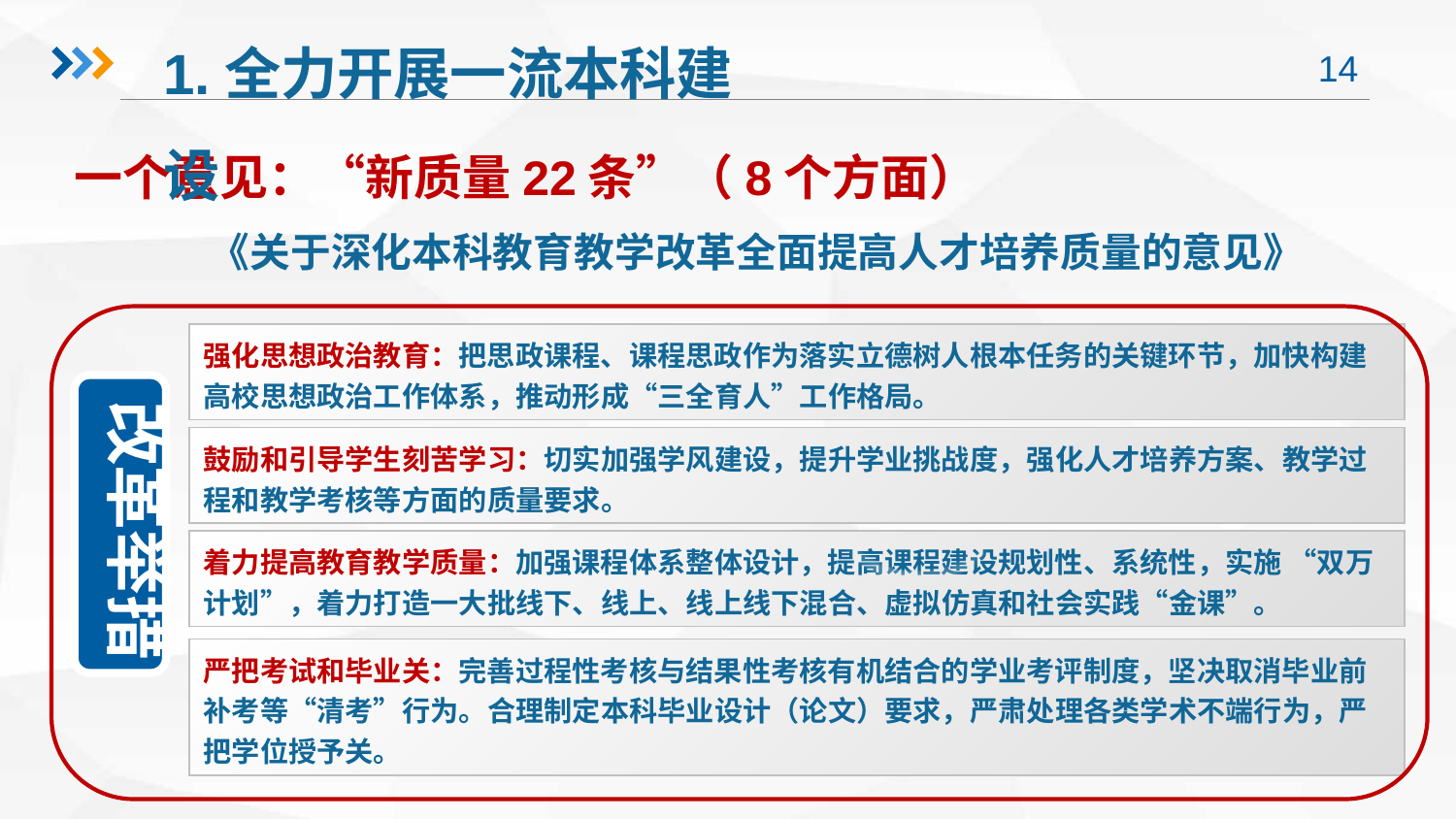

1.全力开展一流本科建设
一个意见：“新质量22条”（8个方面）
《关于深化本科教育教学改革全面提高人才培养质量的意见》

强化思想政治教育：把思政课程、课程思政作为落实立德树人根本任务的关键环节，加快构建高校思想政治工作体系，推动形成“三全育人”工作格局。

改革举措
鼓励和引导学生刻苦学习：切实加强学风建设，提升学业挑战度，强化人才培养方案、教学过程和教学考核等方面的质量要求。

着力提高教育教学质量：加强课程体系整体设计，提高课程建设规划性、系统性，实施 “双万计划”，着力打造一大批线下、线上、线上线下混合、虚拟仿真和社会实践“金课”。

严把考试和毕业关：完善过程性考核与结果性考核有机结合的学业考评制度，坚决取消毕业前补考等“清考”行为。合理制定本科毕业设计（论文）要求，严肃处理各类学术不端行为，严把学位授予关。